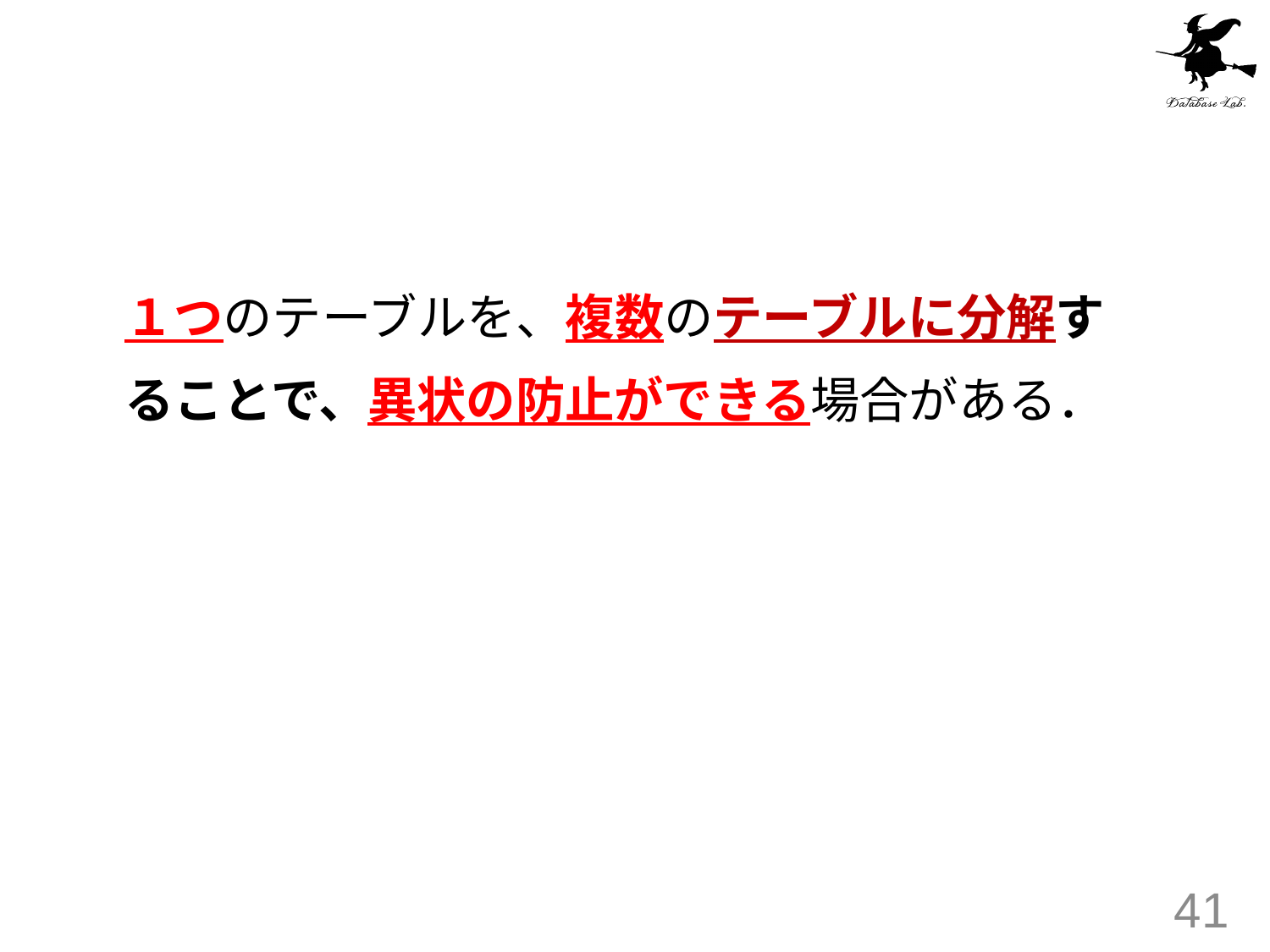

１つのテーブルを、複数のテーブルに分解することで、異状の防止ができる場合がある．
41